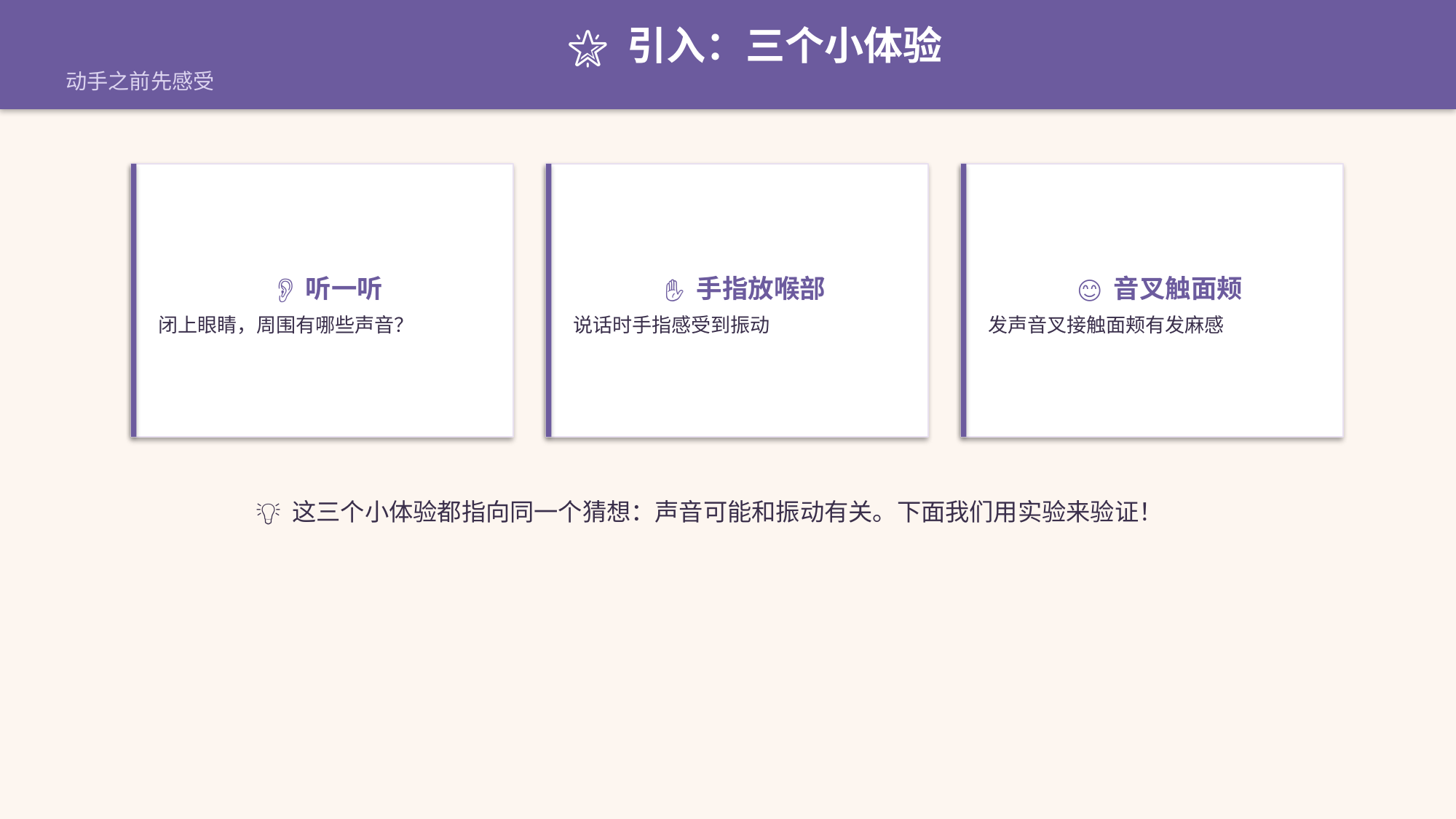

🌟 引入：三个小体验
动手之前先感受
👂 听一听
闭上眼睛，周围有哪些声音？

✋ 手指放喉部
说话时手指感受到振动

😊 音叉触面颊
发声音叉接触面颊有发麻感

💡 这三个小体验都指向同一个猜想：声音可能和振动有关。下面我们用实验来验证！